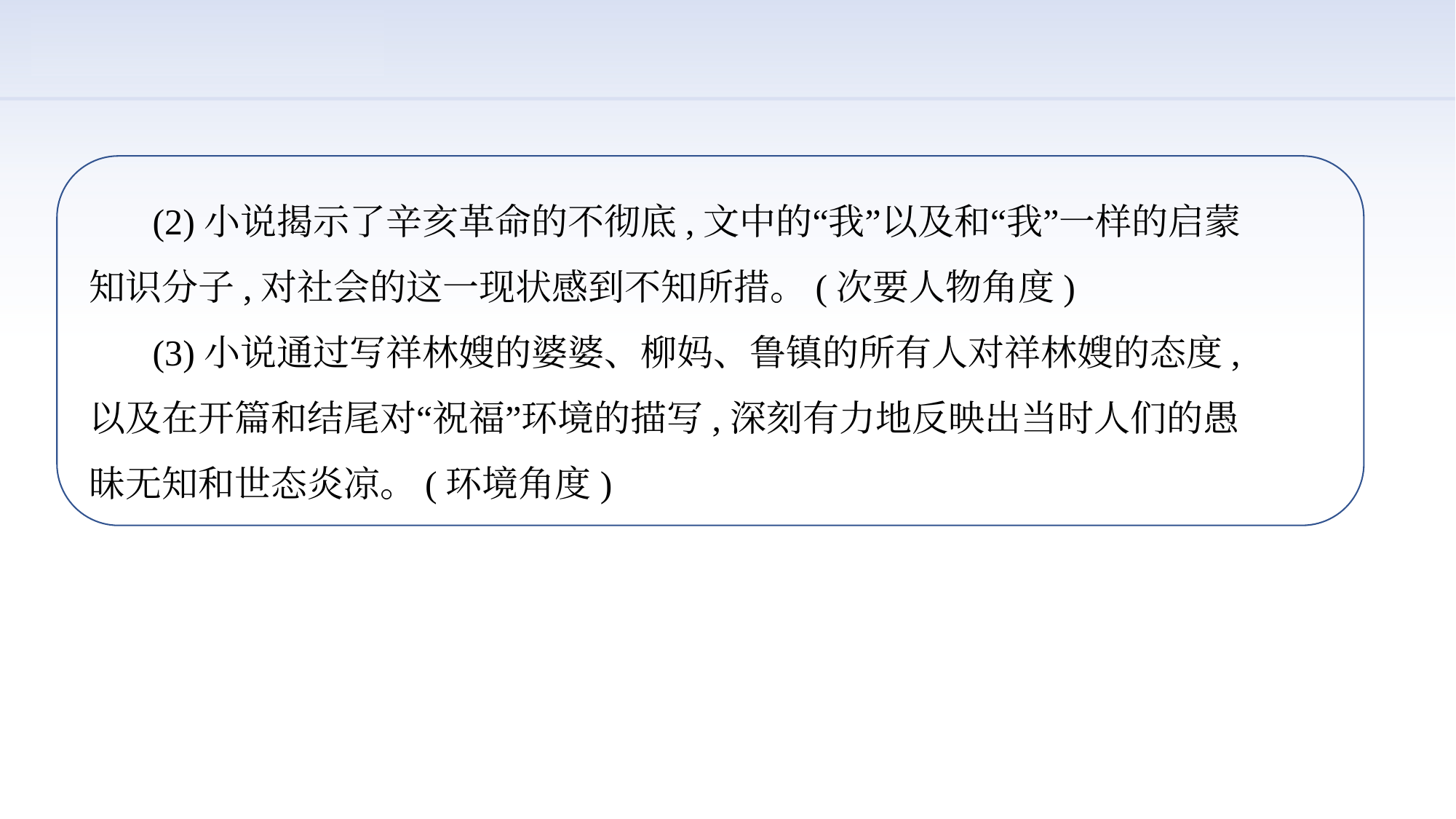

(2)小说揭示了辛亥革命的不彻底,文中的“我”以及和“我”一样的启蒙知识分子,对社会的这一现状感到不知所措。(次要人物角度)
       (3)小说通过写祥林嫂的婆婆、柳妈、鲁镇的所有人对祥林嫂的态度,以及在开篇和结尾对“祝福”环境的描写,深刻有力地反映出当时人们的愚昧无知和世态炎凉。(环境角度)